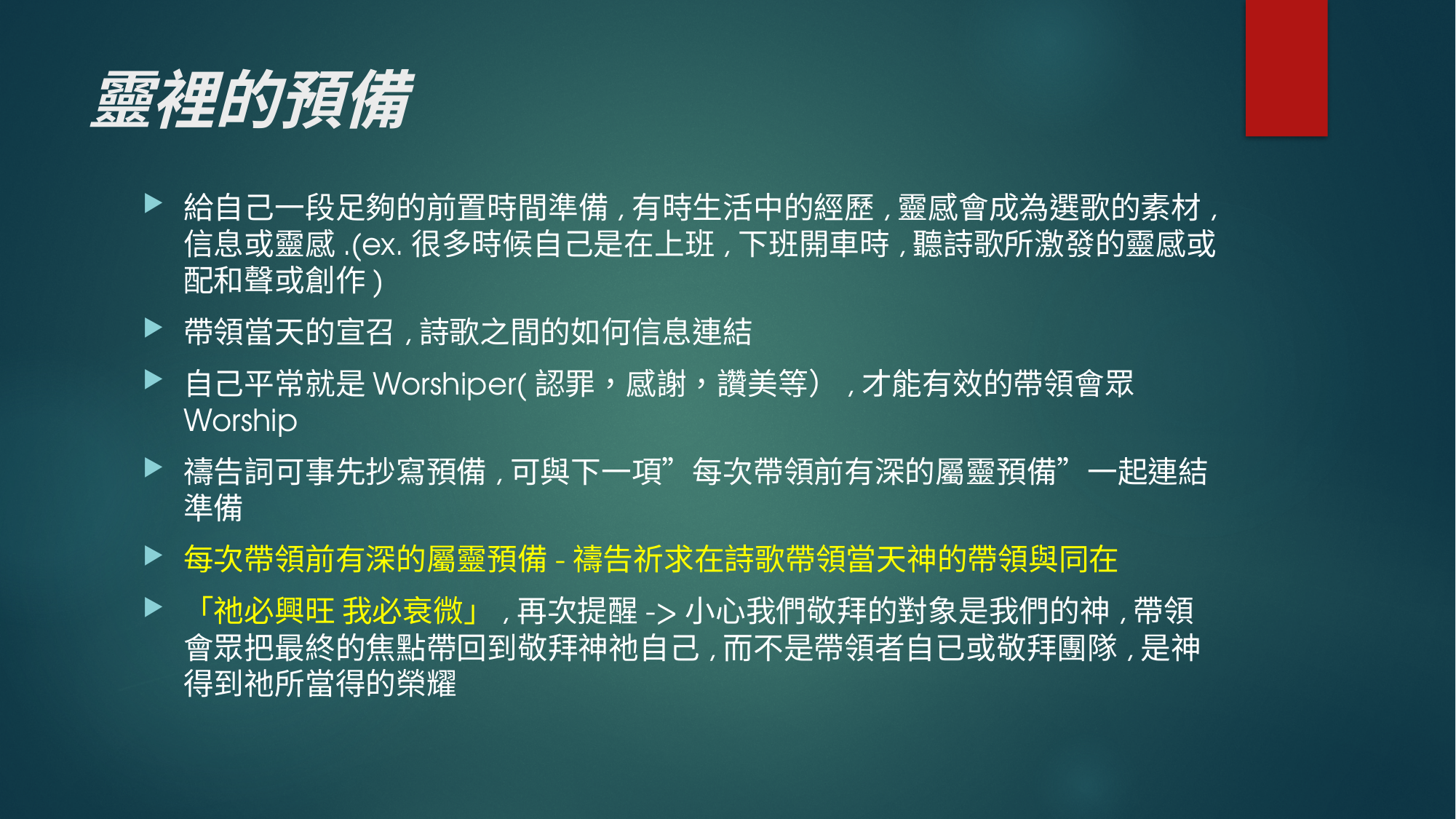

# 靈裡的預備
給自己一段足夠的前置時間準備,有時生活中的經歷,靈感會成為選歌的素材,信息或靈感.(ex.很多時候自己是在上班,下班開車時,聽詩歌所激發的靈感或配和聲或創作)
帶領當天的宣召,詩歌之間的如何信息連結
自己平常就是Worshiper(認罪，感謝，讚美等）,才能有效的帶領會眾Worship
禱告詞可事先抄寫預備,可與下一項”每次帶領前有深的屬靈預備”一起連結準備
每次帶領前有深的屬靈預備-禱告祈求在詩歌帶領當天神的帶領與同在
「祂必興旺 我必衰微」,再次提醒->小心我們敬拜的對象是我們的神,帶領會眾把最終的焦點帶回到敬拜神祂自己,而不是帶領者自已或敬拜團隊,是神得到祂所當得的榮耀